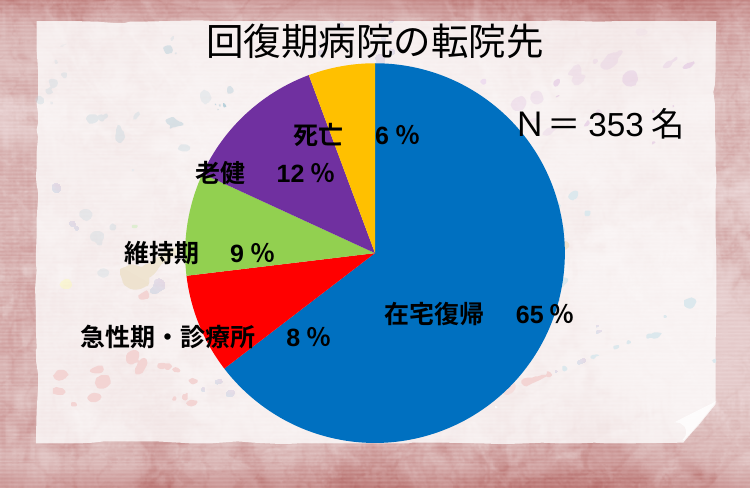

# 回復期病院の転院先

### Chart

| Category |  |
|---|---|
Ｎ＝353名
死亡　6％
老健　12％
維持期　9％
在宅復帰　65％
急性期・診療所　8％